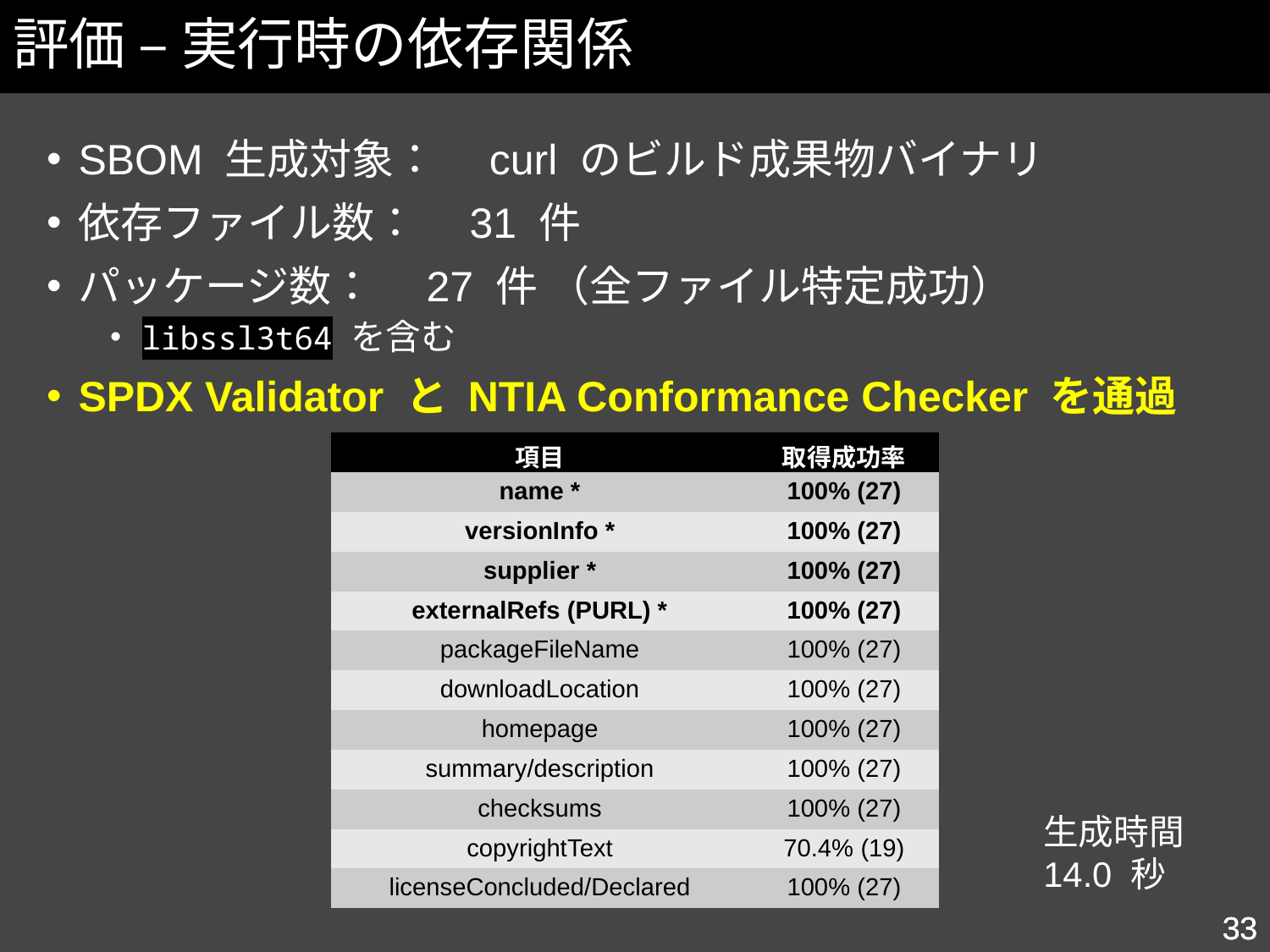

# 評価 – 実行時の依存関係
SBOM 生成対象：　curl のビルド成果物バイナリ
依存ファイル数：　31 件
パッケージ数：　27 件 （全ファイル特定成功）
libssl3t64 を含む
SPDX Validator と NTIA Conformance Checker を通過
| 項目 | 取得成功率 |
| --- | --- |
| name \* | 100% (27) |
| versionInfo \* | 100% (27) |
| supplier \* | 100% (27) |
| externalRefs (PURL) \* | 100% (27) |
| packageFileName | 100% (27) |
| downloadLocation | 100% (27) |
| homepage | 100% (27) |
| summary/description | 100% (27) |
| checksums | 100% (27) |
| copyrightText | 70.4% (19) |
| licenseConcluded/Declared | 100% (27) |
生成時間
14.0 秒